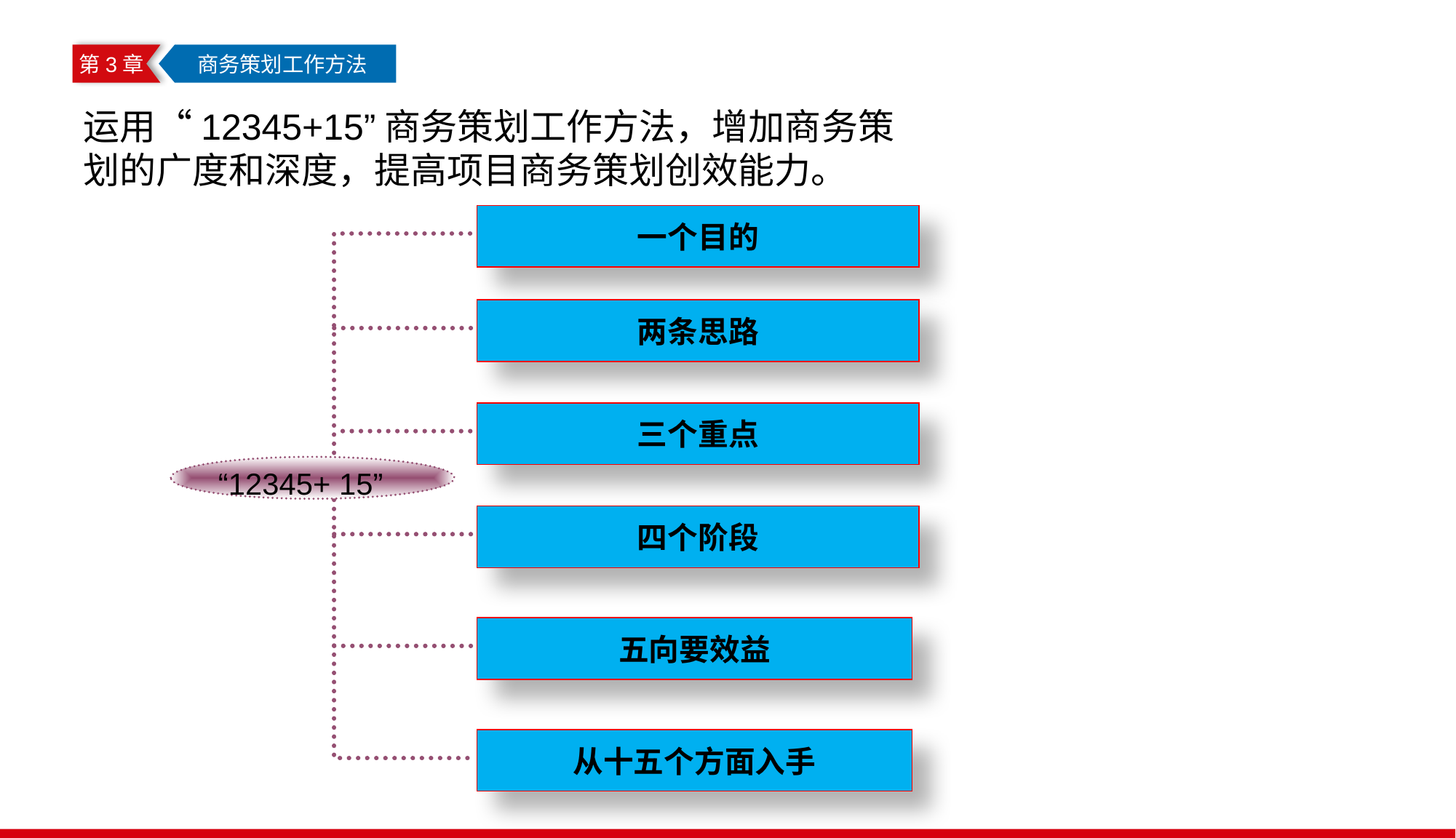

第3章
    商务策划工作方法
运用“12345+15”商务策划工作方法，增加商务策划的广度和深度，提高项目商务策划创效能力。
一个目的

两条思路

三个重点

“12345+ 15”

四个阶段

五向要效益

从十五个方面入手